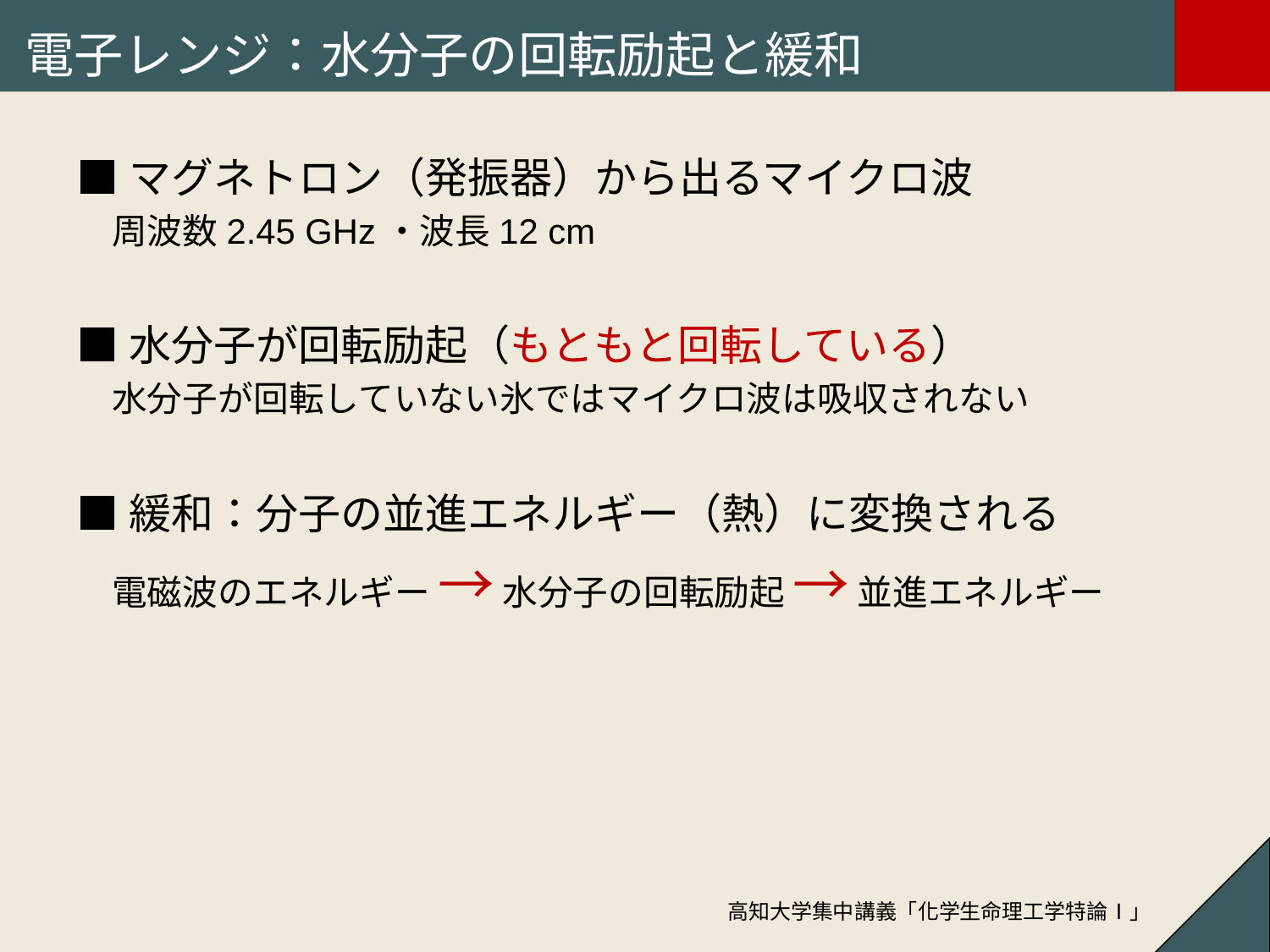

# 電子レンジ：水分子の回転励起と緩和
■マグネトロン（発振器）から出るマイクロ波
　周波数2.45 GHz・波長12 cm

■水分子が回転励起（もともと回転している）
　水分子が回転していない氷ではマイクロ波は吸収されない

■緩和：分子の並進エネルギー（熱）に変換される
　電磁波のエネルギー → 水分子の回転励起 → 並進エネルギー